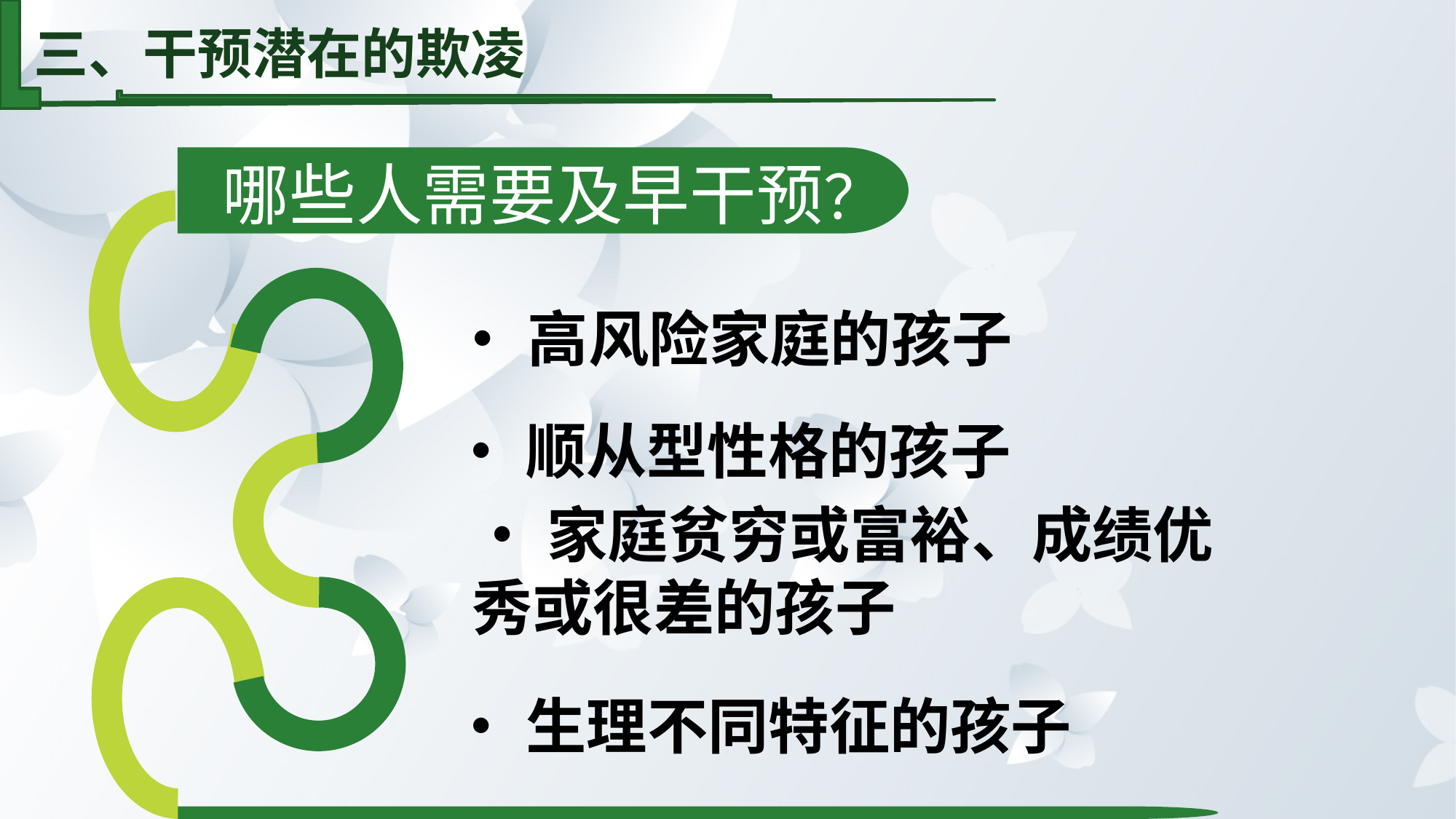

三、干预潜在的欺凌

哪些人需要及早干预？

•高风险家庭的孩子

•顺从型性格的孩子

•家庭贫穷或富裕、成绩优秀或很差的孩子

•生理不同特征的孩子